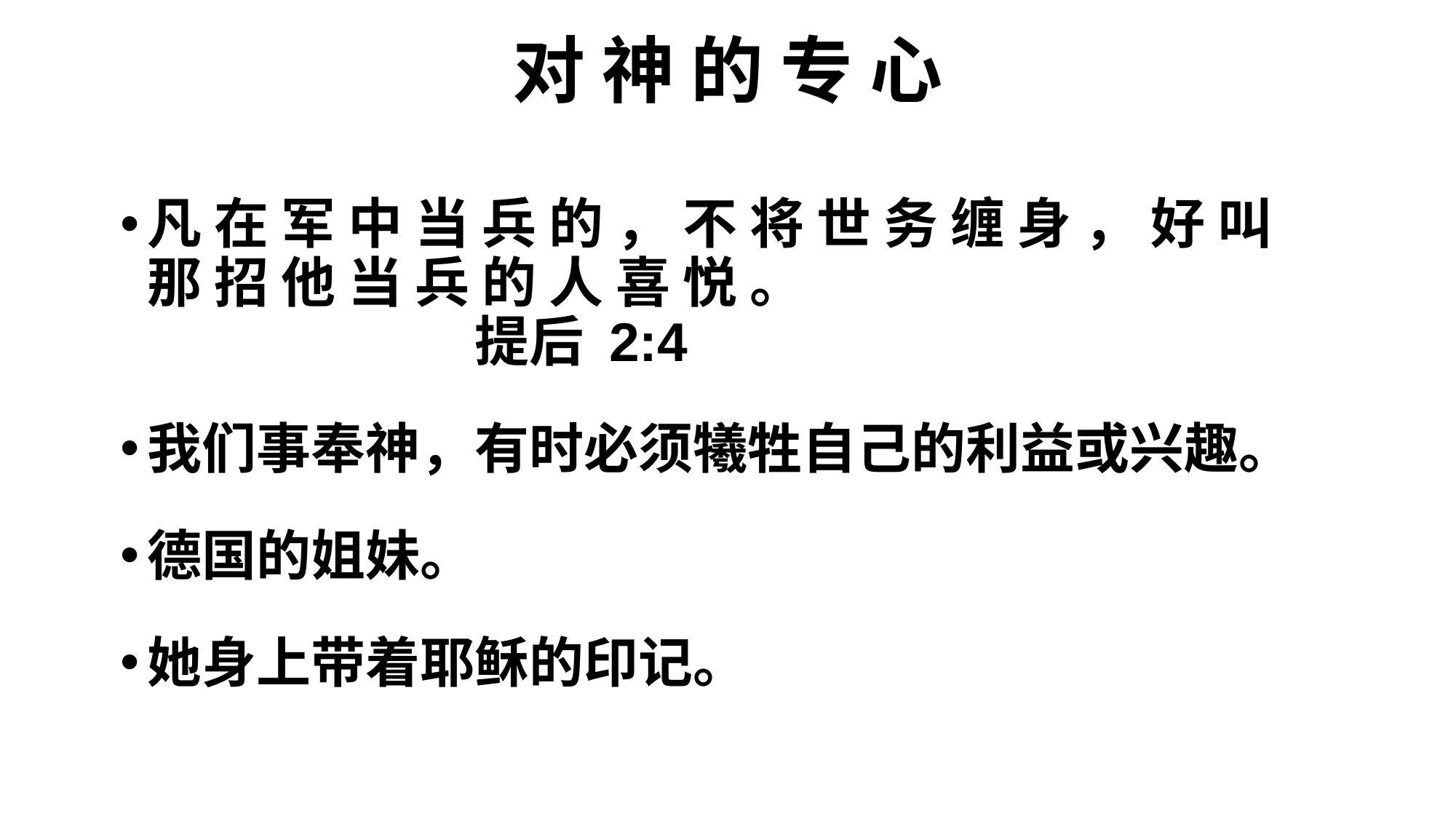

# 对 神 的 专 心
凡 在 军 中 当 兵 的 ， 不 将 世 务 缠 身 ， 好 叫 那 招 他 当 兵 的 人 喜 悦 。							提后 2:4
我们事奉神，有时必须犧牲自己的利益或兴趣。
德国的姐妹。
她身上带着耶稣的印记。